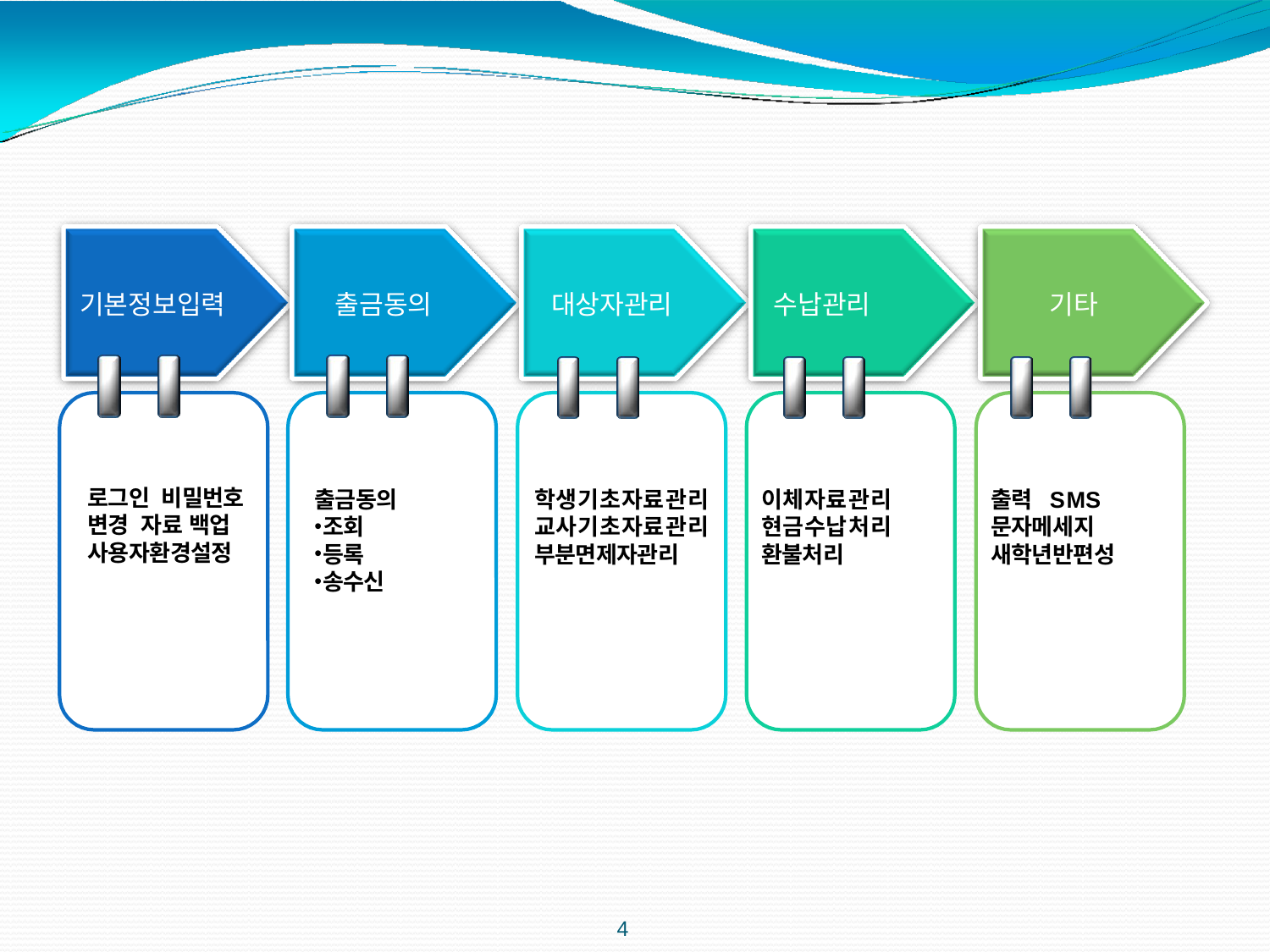

기본정보입력
출금동의
대상자관리
수납관리
기타

로그인  비밀번호 변경  자료 백업  사용자환경설정
출금동의
조회
등록
송수신
학생기초자료관리  교사기초자료관리  부분면제자관리
이체자료관리  현금수납처리  환불처리
출력  SMS문자메세지  새학년반편성
4